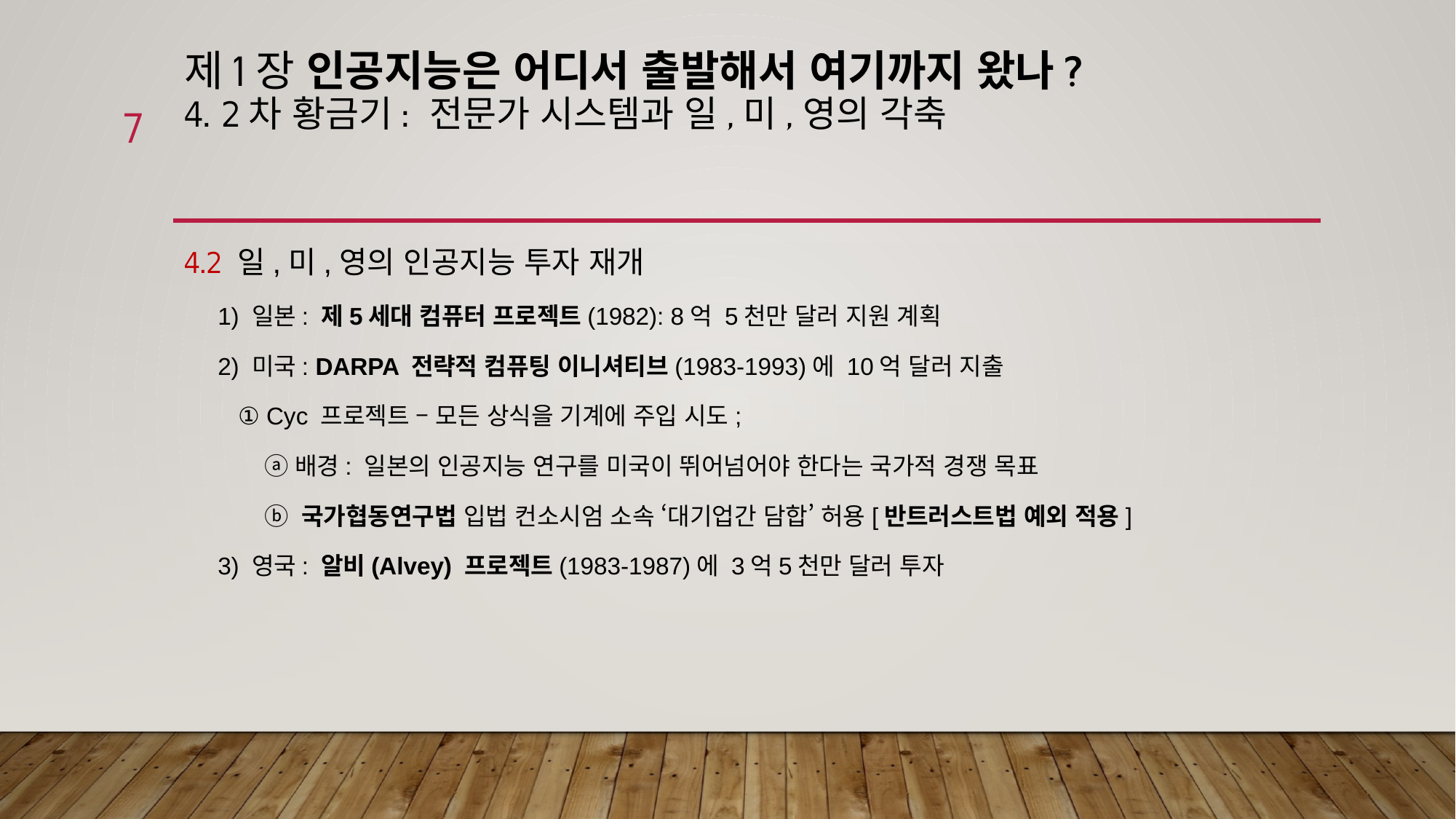

# 제1장 인공지능은 어디서 출발해서 여기까지 왔나? 4. 2차 황금기: 전문가 시스템과 일,미,영의 각축
7
4.2 일,미,영의 인공지능 투자 재개
     1) 일본: 제5세대 컴퓨터 프로젝트(1982): 8억 5천만 달러 지원 계획
     2) 미국: DARPA 전략적 컴퓨팅 이니셔티브(1983-1993)에 10억 달러 지출
        ① Cyc 프로젝트 – 모든 상식을 기계에 주입 시도;
            ⓐ배경: 일본의 인공지능 연구를 미국이 뛰어넘어야 한다는 국가적 경쟁 목표
            ⓑ 국가협동연구법 입법 컨소시엄 소속 ‘대기업간 담합’ 허용[반트러스트법 예외 적용]
     3) 영국: 알비(Alvey) 프로젝트(1983-1987)에 3억5천만 달러 투자